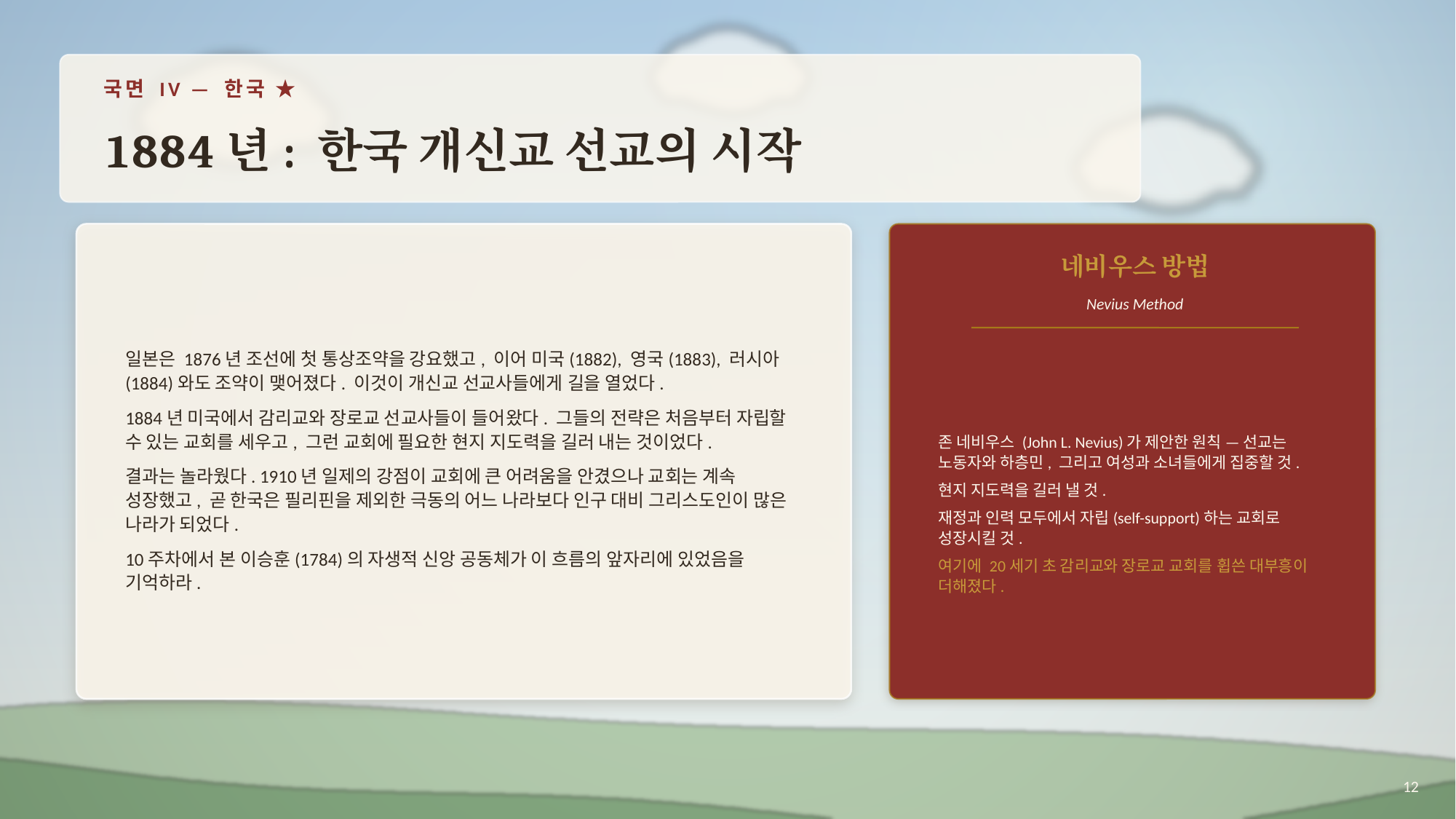

국면 IV — 한국 ★
1884년: 한국 개신교 선교의 시작

네비우스 방법
일본은 1876년 조선에 첫 통상조약을 강요했고, 이어 미국(1882), 영국(1883), 러시아(1884)와도 조약이 맺어졌다. 이것이 개신교 선교사들에게 길을 열었다.
1884년 미국에서 감리교와 장로교 선교사들이 들어왔다. 그들의 전략은 처음부터 자립할 수 있는 교회를 세우고, 그런 교회에 필요한 현지 지도력을 길러 내는 것이었다.
결과는 놀라웠다. 1910년 일제의 강점이 교회에 큰 어려움을 안겼으나 교회는 계속 성장했고, 곧 한국은 필리핀을 제외한 극동의 어느 나라보다 인구 대비 그리스도인이 많은 나라가 되었다.
10주차에서 본 이승훈(1784)의 자생적 신앙 공동체가 이 흐름의 앞자리에 있었음을 기억하라.
Nevius Method

존 네비우스 (John L. Nevius)가 제안한 원칙 — 선교는 노동자와 하층민, 그리고 여성과 소녀들에게 집중할 것.
현지 지도력을 길러 낼 것.
재정과 인력 모두에서 자립(self-support)하는 교회로 성장시킬 것.
여기에 20세기 초 감리교와 장로교 교회를 휩쓴 대부흥이 더해졌다.
12